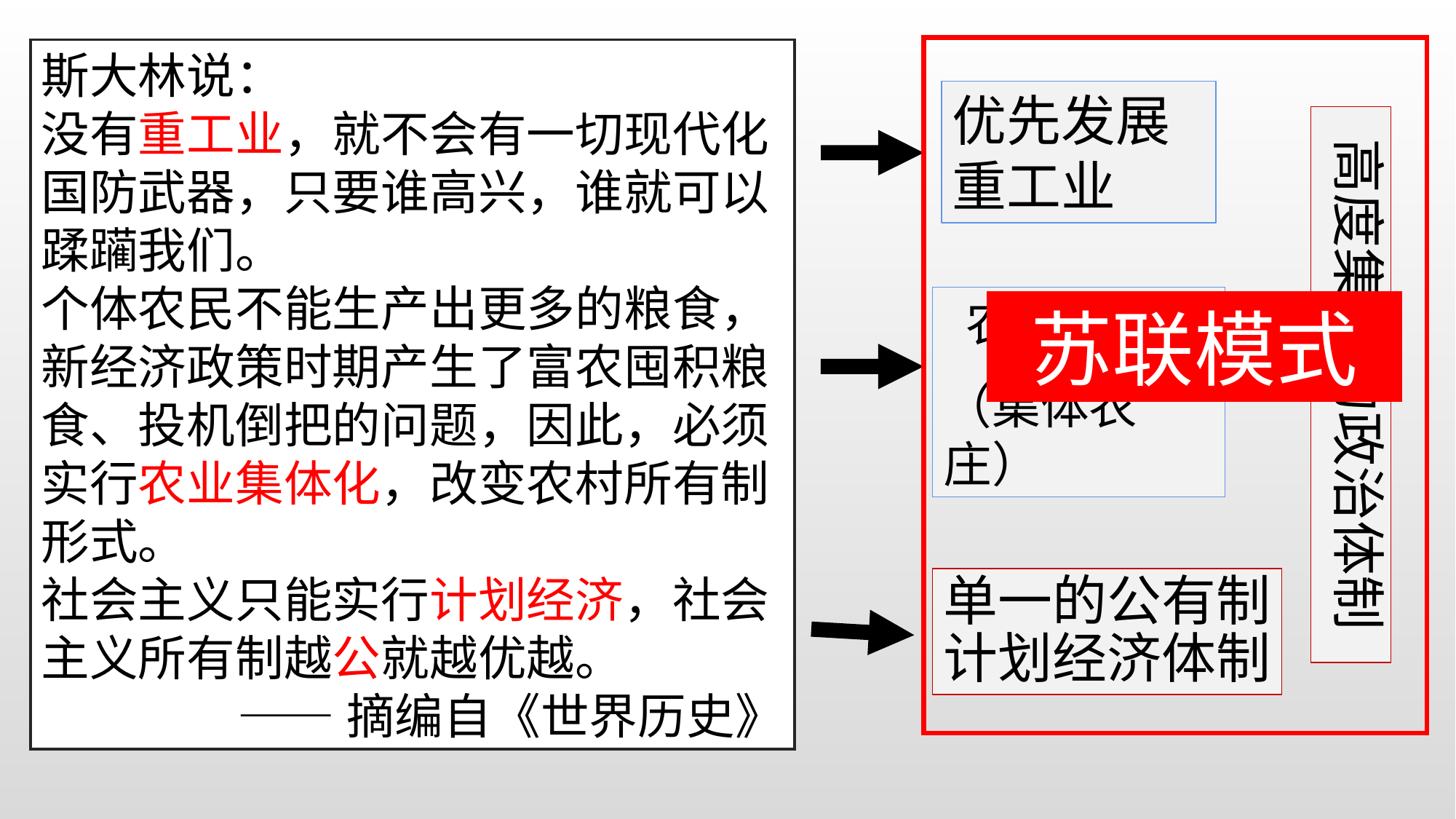

斯大林说：
没有重工业，就不会有一切现代化国防武器，只要谁高兴，谁就可以蹂躏我们。
个体农民不能生产出更多的粮食，新经济政策时期产生了富农囤积粮食、投机倒把的问题，因此，必须实行农业集体化，改变农村所有制形式。
社会主义只能实行计划经济，社会主义所有制越公就越优越。
——摘编自《世界历史》
优先发展重工业
高度集中的政治体制

苏联模式
 农业集体化
（集体农庄）

单一的公有制
计划经济体制